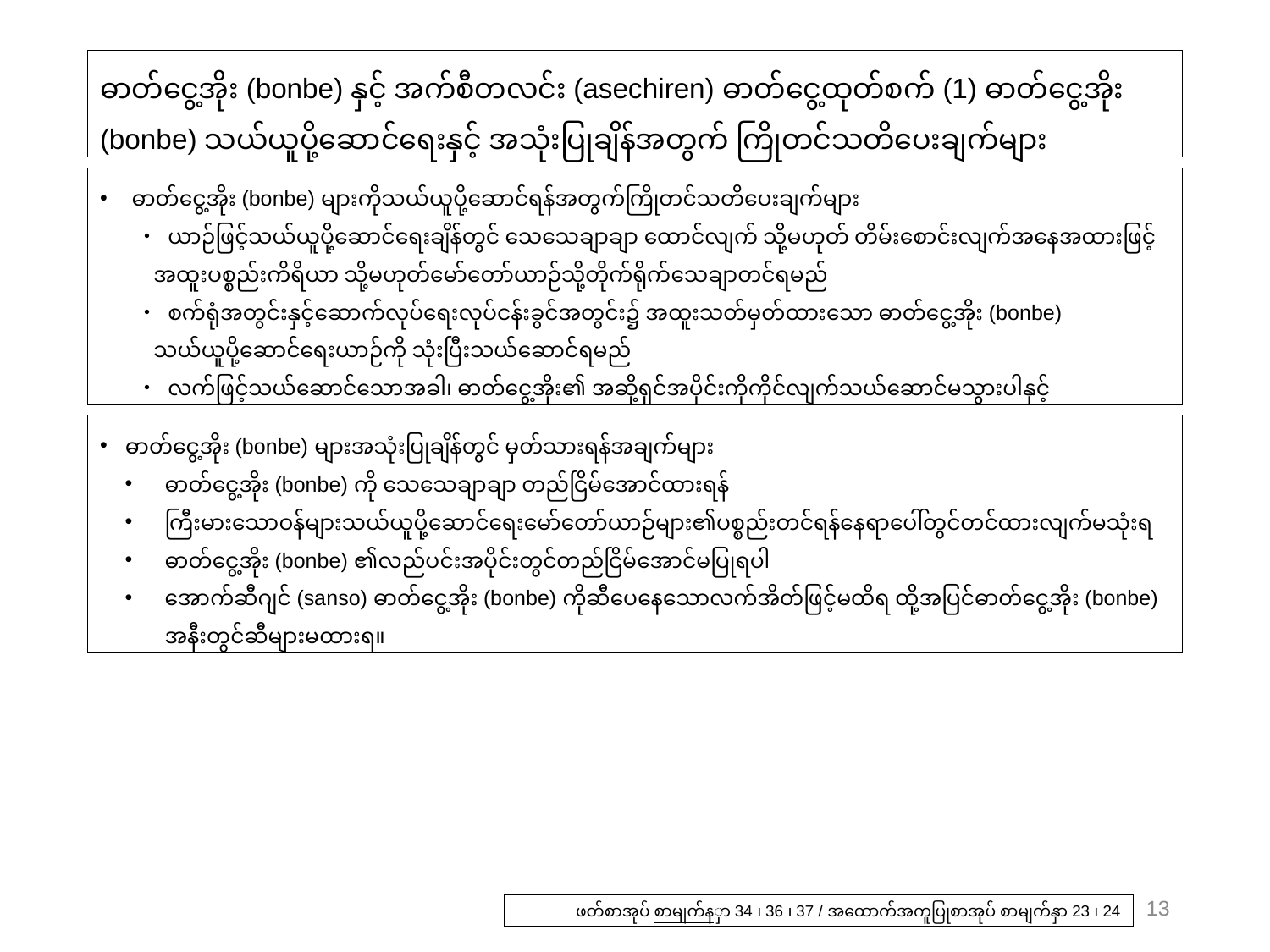

# ဓာတ်ငွေ့အိုး (bonbe) နှင့် အက်စီတလင်း (asechiren) ဓာတ်ငွေ့ထုတ်စက် (1) ဓာတ်ငွေ့အိုး (bonbe) သယ်ယူပို့ဆောင်ရေးနှင့် အသုံးပြုချိန်အတွက် ကြိုတင်သတိပေးချက်များ
ဓာတ်ငွေ့အိုး (bonbe) များကိုသယ်ယူပို့ဆောင်ရန်အတွက်ကြိုတင်သတိပေးချက်များ
・ ယာဉ်ဖြင့်သယ်ယူပို့ဆောင်ရေးချိန်တွင် သေသေချာချာ ထောင်လျက် သို့မဟုတ် တိမ်းစောင်းလျက်အနေအထားဖြင့်
   အထူးပစ္စည်းကိရိယာ သို့မဟုတ်မော်တော်ယာဉ်သို့တိုက်ရိုက်သေချာတင်ရမည်
・ စက်ရုံအတွင်းနှင့်ဆောက်လုပ်ရေးလုပ်ငန်းခွင်အတွင်း၌ အထူးသတ်မှတ်ထားသော ဓာတ်ငွေ့အိုး (bonbe)
   သယ်ယူပို့ဆောင်ရေးယာဉ်ကို သုံးပြီးသယ်ဆောင်ရမည်
・ လက်ဖြင့်သယ်ဆောင်သောအခါ၊ ဓာတ်ငွေ့အိုး၏ အဆို့ရှင်အပိုင်းကိုကိုင်လျက်သယ်ဆောင်မသွားပါနှင့်
ဓာတ်ငွေ့အိုး (bonbe) များအသုံးပြုချိန်တွင် မှတ်သားရန်အချက်များ
ဓာတ်ငွေ့အိုး (bonbe) ကို သေသေချာချာ တည်ငြိမ်အောင်ထားရန်
ကြီးမားသောဝန်များသယ်ယူပို့ဆောင်ရေးမော်တော်ယာဉ်များ၏ပစ္စည်းတင်ရန်နေရာပေါ်တွင်တင်ထားလျက်မသုံးရ
ဓာတ်ငွေ့အိုး (bonbe) ၏လည်ပင်းအပိုင်းတွင်တည်ငြိမ်အောင်မပြုရပါ
အောက်ဆီဂျင် (sanso) ဓာတ်ငွေ့အိုး (bonbe) ကိုဆီပေနေသောလက်အိတ်ဖြင့်မထိရ ထို့အပြင်ဓာတ်ငွေ့အိုး (bonbe) အနီးတွင်ဆီများမထားရ။
13
ဖတ်စာအုပ် စာမျက်နှာ 34 ၊ 36 ၊ 37 / အထောက်အကူပြုစာအုပ် စာမျက်နှာ 23 ၊ 24